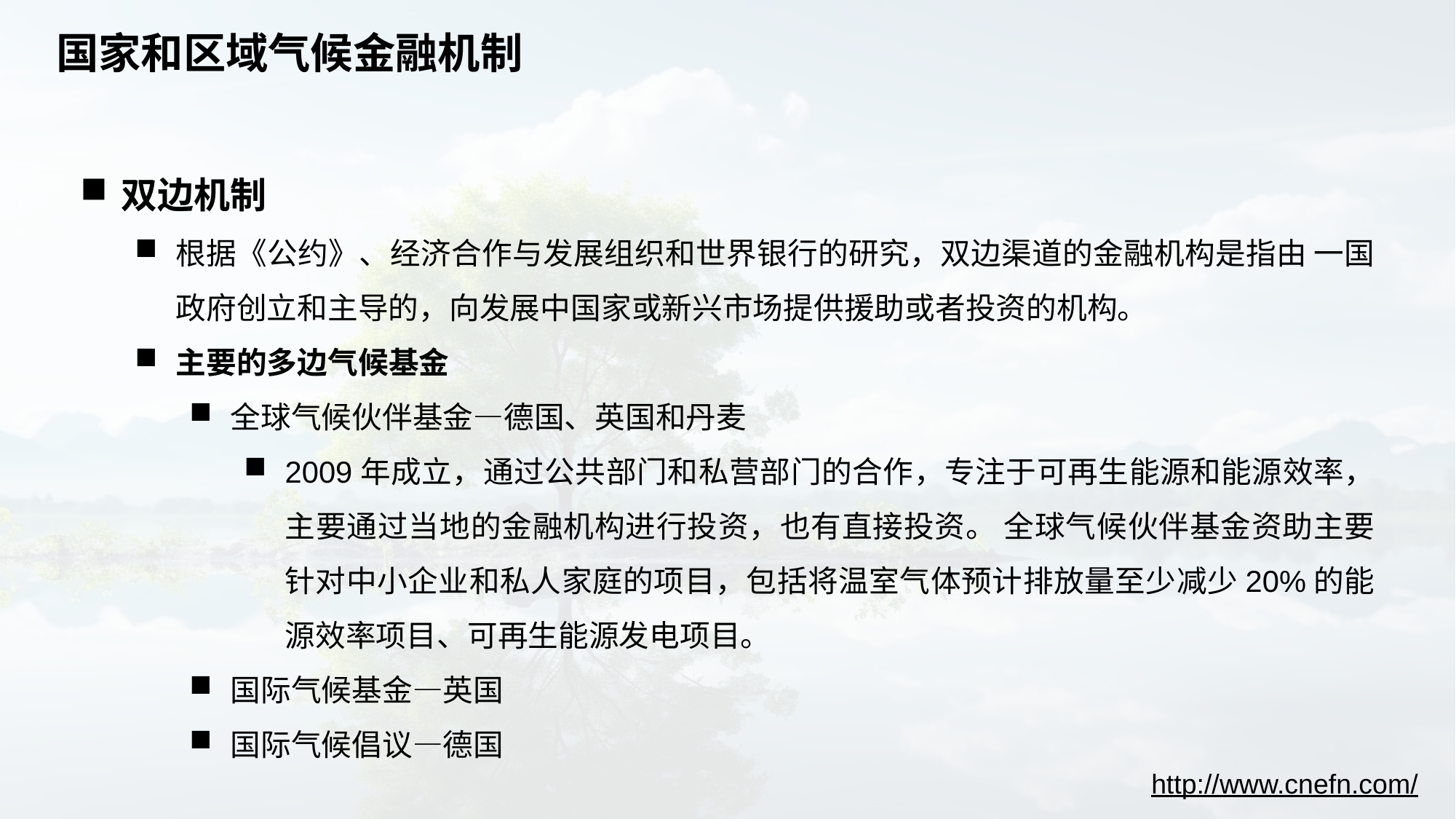

# 国家和区域气候金融机制
双边机制
根据《公约》、经济合作与发展组织和世界银行的研究，双边渠道的金融机构是指由 一国政府创立和主导的，向发展中国家或新兴市场提供援助或者投资的机构。
主要的多边气候基金
全球气候伙伴基金—德国、英国和丹麦
2009年成立，通过公共部门和私营部门的合作，专注于可再生能源和能源效率，主要通过当地的金融机构进行投资，也有直接投资。 全球气候伙伴基金资助主要针对中小企业和私人家庭的项目，包括将温室气体预计排放量至少减少20%的能源效率项目、可再生能源发电项目。
国际气候基金—英国
国际气候倡议—德国